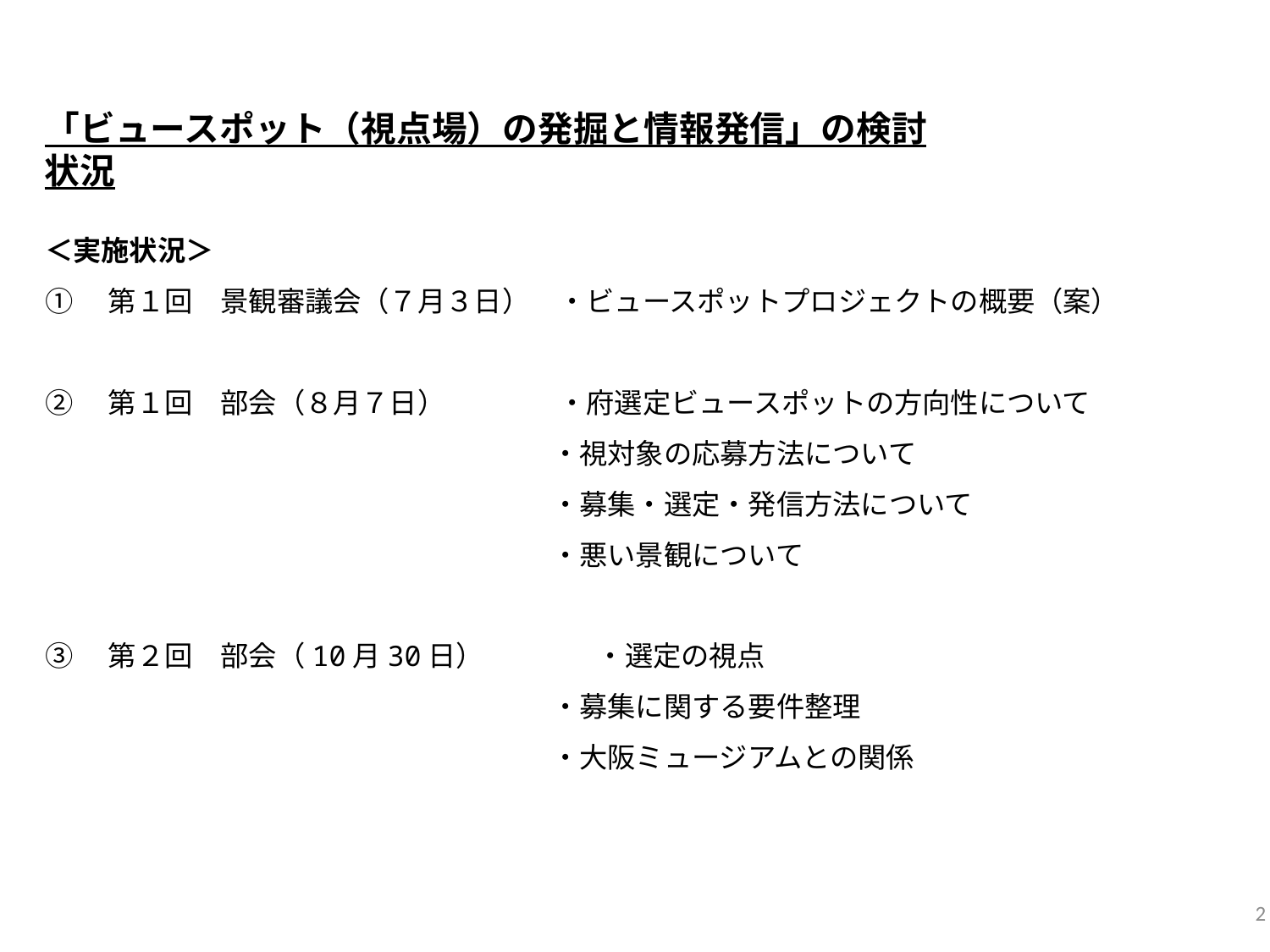

「ビュースポット（視点場）の発掘と情報発信」の検討状況
＜実施状況＞
①　第１回　景観審議会（７月３日）　・ビュースポットプロジェクトの概要（案）

②　第１回　部会（８月７日）　　　　・府選定ビュースポットの方向性について
　　　　　　　　　　　　　　　　　　・視対象の応募方法について
　　　　　　　　　　　　　　　　　　・募集・選定・発信方法について
　　　　　　　　　　　　　　　　　　・悪い景観について

③　第２回　部会（10月30日）　　　　・選定の視点
　　　　　　　　　　　　　　　　　　・募集に関する要件整理
　　　　　　　　　　　　　　　　　　・大阪ミュージアムとの関係

2